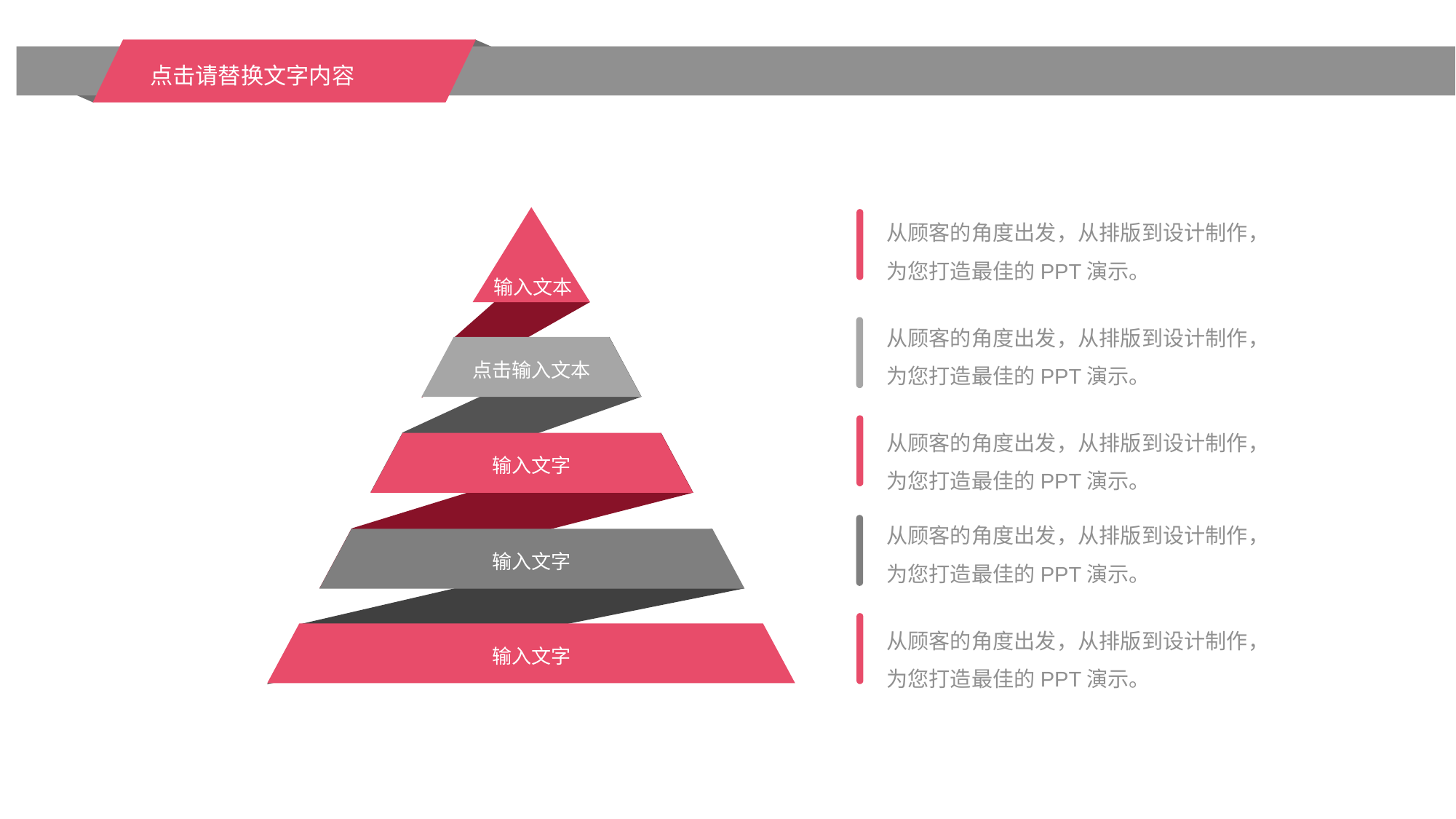

点击请替换文字内容

点击请替换文字内容
从顾客的角度出发，从排版到设计制作，为您打造最佳的PPT演示。

输入文本

从顾客的角度出发，从排版到设计制作，为您打造最佳的PPT演示。

点击输入文本
从顾客的角度出发，从排版到设计制作，为您打造最佳的PPT演示。

输入文字

从顾客的角度出发，从排版到设计制作，为您打造最佳的PPT演示。

输入文字

从顾客的角度出发，从排版到设计制作，为您打造最佳的PPT演示。

输入文字